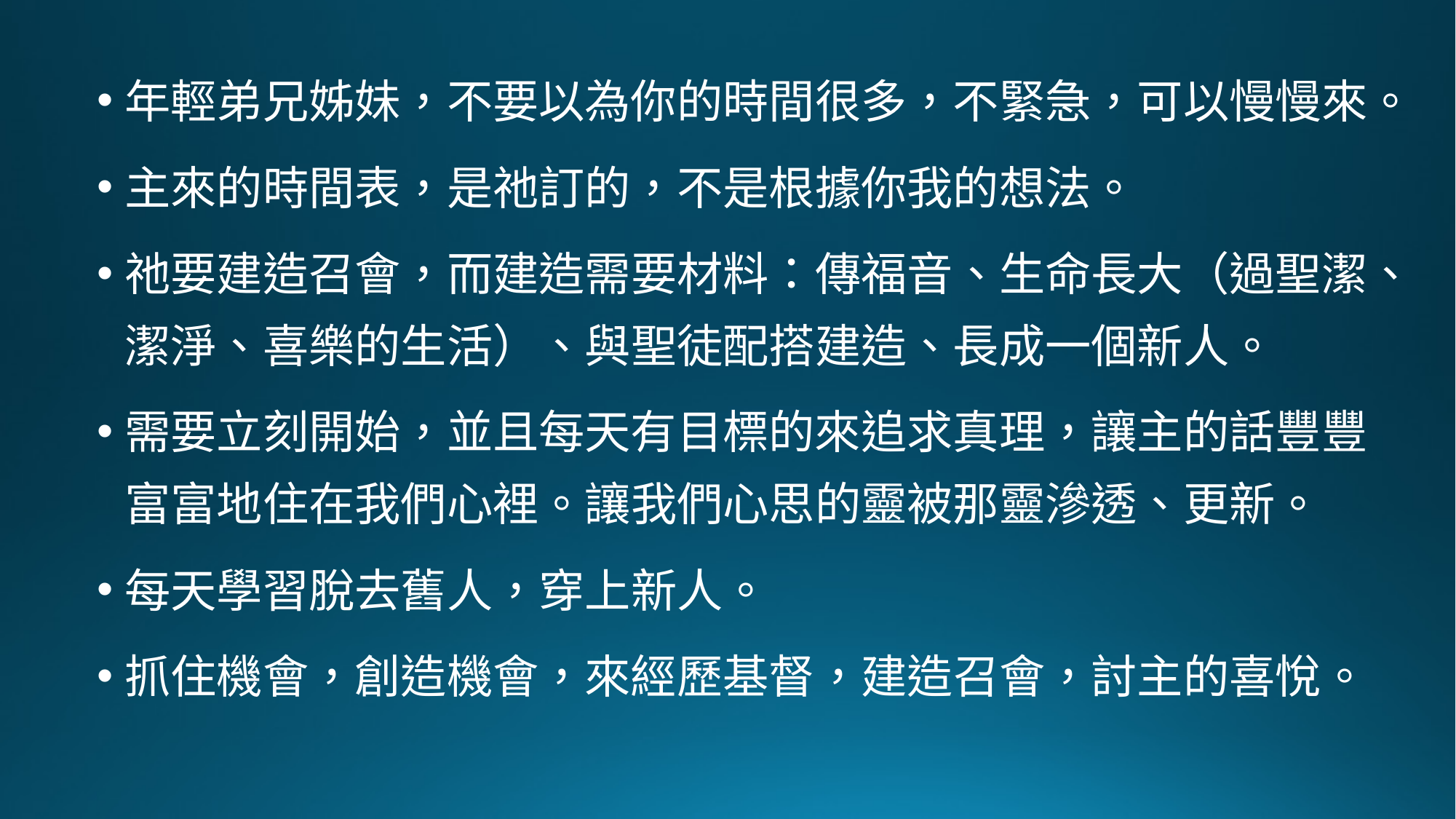

年輕弟兄姊妹，不要以為你的時間很多，不緊急，可以慢慢來。
主來的時間表，是祂訂的，不是根據你我的想法。
祂要建造召會，而建造需要材料：傳福音、生命長大（過聖潔、潔淨、喜樂的生活）、與聖徒配搭建造、長成一個新人。
需要立刻開始，並且每天有目標的來追求真理，讓主的話豐豐富富地住在我們心裡。讓我們心思的靈被那靈滲透、更新。
每天學習脫去舊人，穿上新人。
抓住機會，創造機會，來經歷基督，建造召會，討主的喜悅。